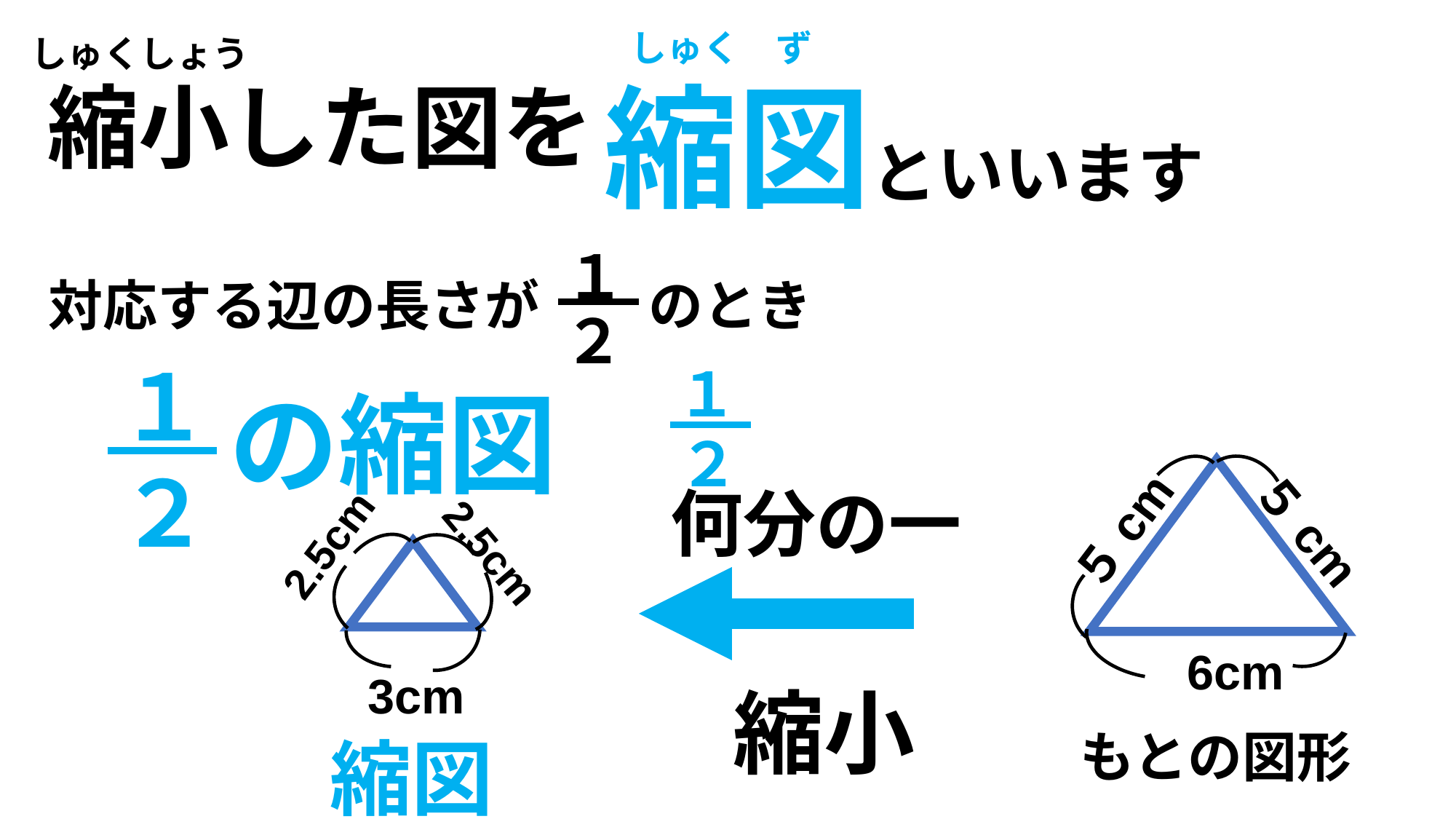

しゅく　ず
しゅくしょう
縮図といいます
縮小した図を
１
２
対応する辺の長さが　　のとき
１
２
１
２
の縮図

何分の一
５cm
５cm
2.5cm
2.5cm

6cm
3cm
縮小
もとの図形
縮図